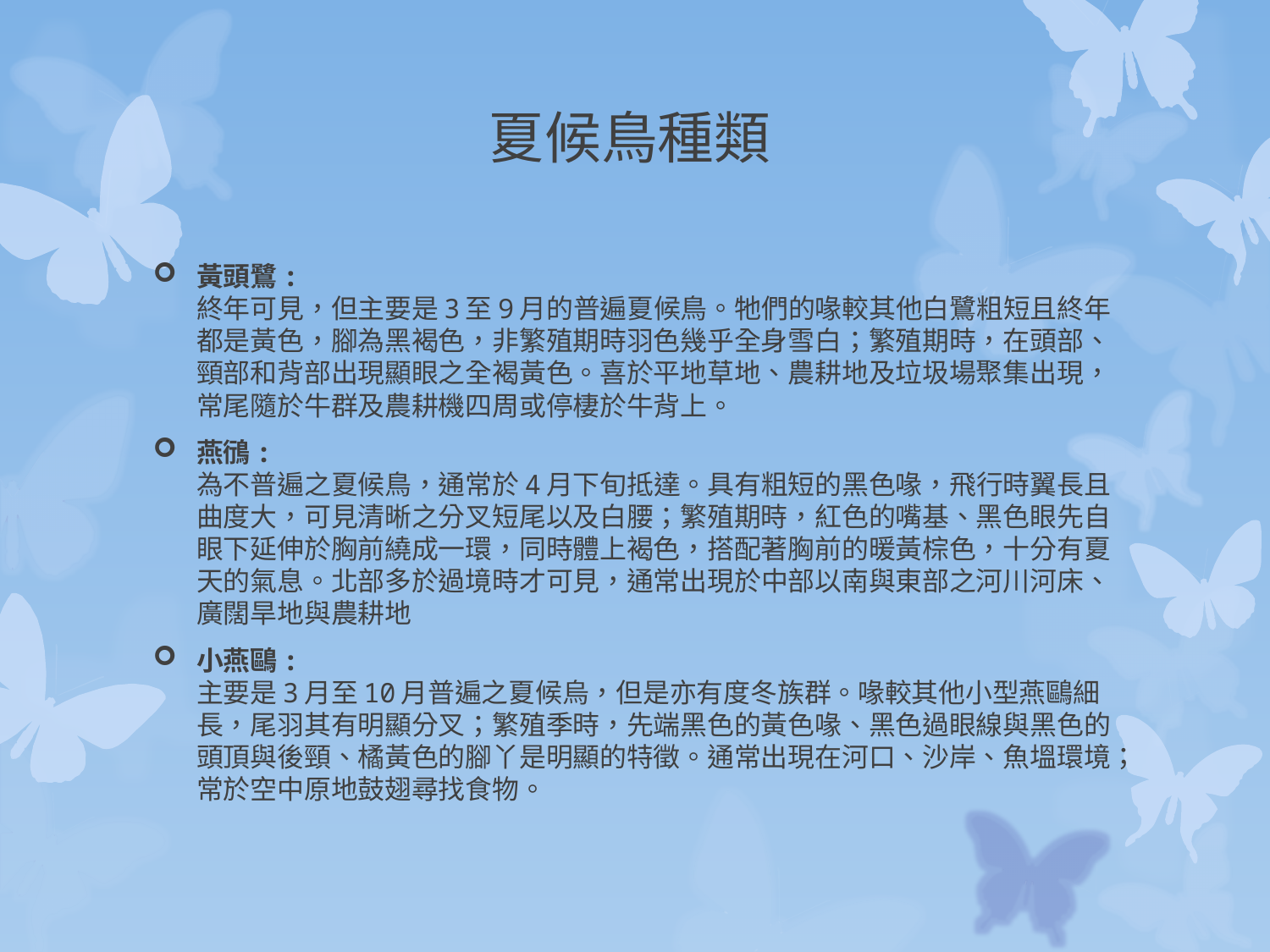

夏候鳥種類
黃頭鷺:
終年可見，但主要是3至9月的普遍夏候鳥。牠們的喙較其他白鷺粗短且終年都是黃色，腳為黑褐色，非繁殖期時羽色幾乎全身雪白；繁殖期時，在頭部、頸部和背部出現顯眼之全褐黃色。喜於平地草地、農耕地及垃圾場聚集出現，常尾隨於牛群及農耕機四周或停棲於牛背上。
燕鴴:
為不普遍之夏候鳥，通常於4月下旬抵達。具有粗短的黑色喙，飛行時翼長且曲度大，可見清晰之分叉短尾以及白腰；繁殖期時，紅色的嘴基、黑色眼先自眼下延伸於胸前繞成一環，同時體上褐色，搭配著胸前的暖黃棕色，十分有夏天的氣息。北部多於過境時才可見，通常出現於中部以南與東部之河川河床、廣闊旱地與農耕地
小燕鷗:
主要是3月至10月普遍之夏候烏，但是亦有度冬族群。喙較其他小型燕鷗細長，尾羽其有明顯分叉；繁殖季時，先端黑色的黃色喙、黑色過眼線與黑色的頭頂與後頸、橘黃色的腳丫是明顯的特徵。通常出現在河口、沙岸、魚塭環境；常於空中原地鼓翅尋找食物。